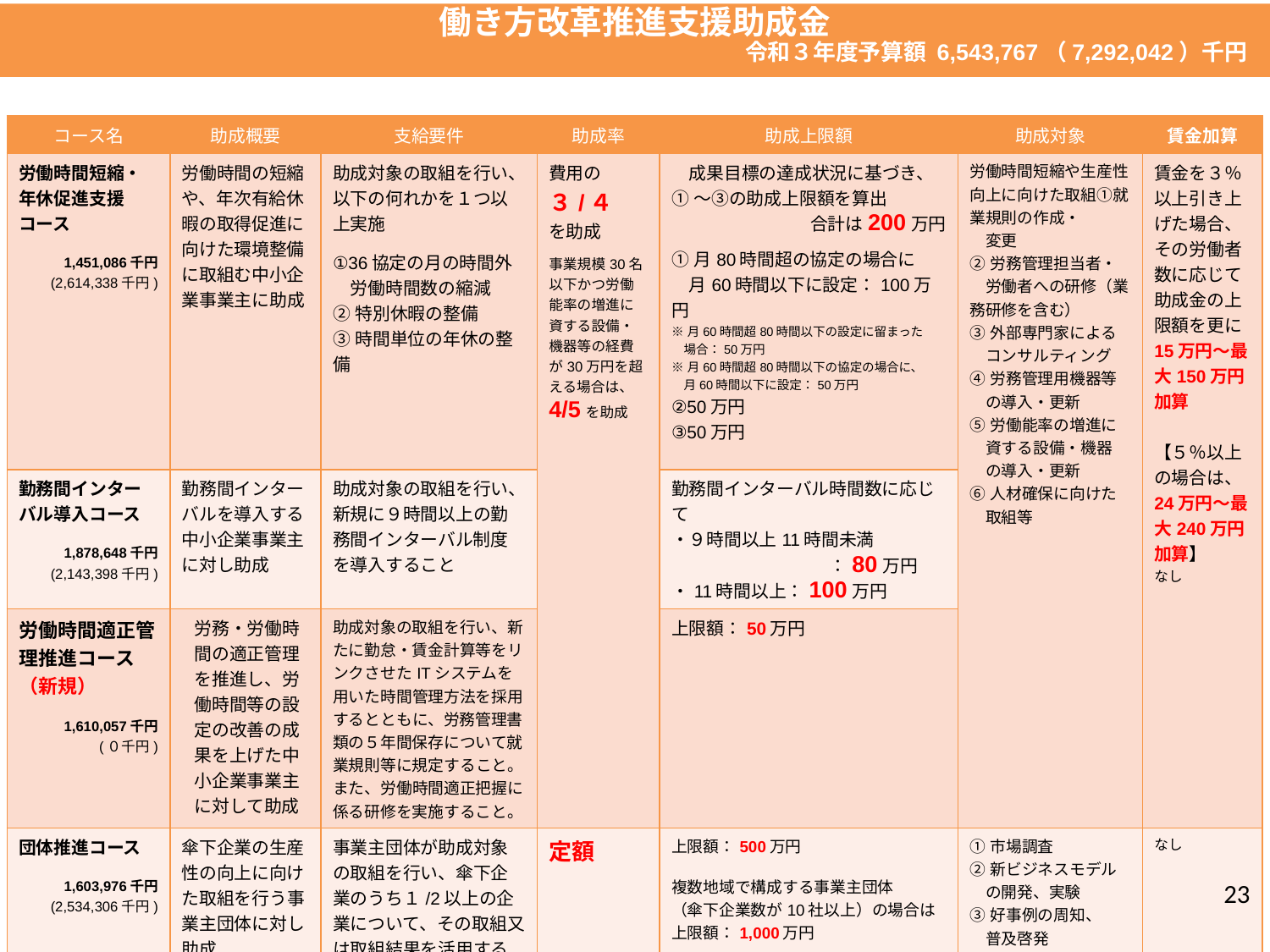

働き方改革推進支援助成金
　　　　　　　　　　　　令和３年度予算額 6,543,767（7,292,042）千円
| コース名 | 助成概要 | 支給要件 | 助成率 | 助成上限額 | 助成対象 | 賃金加算 |
| --- | --- | --- | --- | --- | --- | --- |
| 労働時間短縮・ 年休促進支援 コース 1,451,086千円 (2,614,338千円) | 労働時間の短縮や、年次有給休暇の取得促進に向けた環境整備に取組む中小企業事業主に助成 | 助成対象の取組を行い、以下の何れかを１つ以上実施 ①36協定の月の時間外 　労働時間数の縮減 ②特別休暇の整備 ③時間単位の年休の整備 | 費用の ３/４ を助成 事業規模30名 以下かつ労働 能率の増進に 資する設備・ 機器等の経費が30万円を超える場合は、4/5を助成 | 成果目標の達成状況に基づき、 ①～③の助成上限額を算出 合計は200万円 ①月80時間超の協定の場合に 　月60時間以下に設定：100万円 ※月60時間超80時間以下の設定に留まった 　場合：50万円 ※月60時間超80時間以下の協定の場合に、 　月60時間以下に設定：50万円 ②50万円 ③50万円 | 労働時間短縮や生産性向上に向けた取組①就業規則の作成・ 　変更 ②労務管理担当者・ 　労働者への研修（業務研修を含む） ③外部専門家による 　コンサルティング ④労務管理用機器等 　の導入・更新 ⑤労働能率の増進に 　資する設備・機器 　の導入・更新 ⑥人材確保に向けた 　取組等 | 賃金を３％以上引き上げた場合、その労働者数に応じて助成金の上限額を更に15万円～最大150万円加算 　　　　　【５％以上の場合は、24万円～最大240万円加算】 なし |
| 勤務間インターバル導入コース 1,878,648千円 (2,143,398千円) | 勤務間インターバルを導入する中小企業事業主に対し助成 | 助成対象の取組を行い、新規に９時間以上の勤務間インターバル制度を導入すること |  | 勤務間インターバル時間数に応じて ・９時間以上11時間未満 　　　　　　　　　：80万円 ・11時間以上：100万円 |  |  |
| 労働時間適正管理推進コース（新規） 1,610,057千円 (０千円) | 労務・労働時間の適正管理を推進し、労働時間等の設定の改善の成果を上げた中小企業事業主に対して助成 | 助成対象の取組を行い、新たに勤怠・賃金計算等をリンクさせたITシステムを用いた時間管理方法を採用するとともに、労務管理書類の５年間保存について就業規則等に規定すること。また、労働時間適正把握に係る研修を実施すること。 |  | 上限額：50万円 |  |  |
| 団体推進コース 1,603,976千円 (2,534,306千円) | 傘下企業の生産性の向上に向けた取組を行う事業主団体に対し助成 | 事業主団体が助成対象の取組を行い、傘下企業のうち１/2以上の企業について、その取組又は取組結果を活用すること | 定額 | 上限額：500万円 複数地域で構成する事業主団体 （傘下企業数が10社以上）の場合は 上限額：1,000万円 | ①市場調査 ②新ビジネスモデル 　の開発、実験 ③好事例の周知、 　普及啓発 ④セミナーの開催 ⑤巡回指導、相談 　窓口の設置　　等 | なし |
23